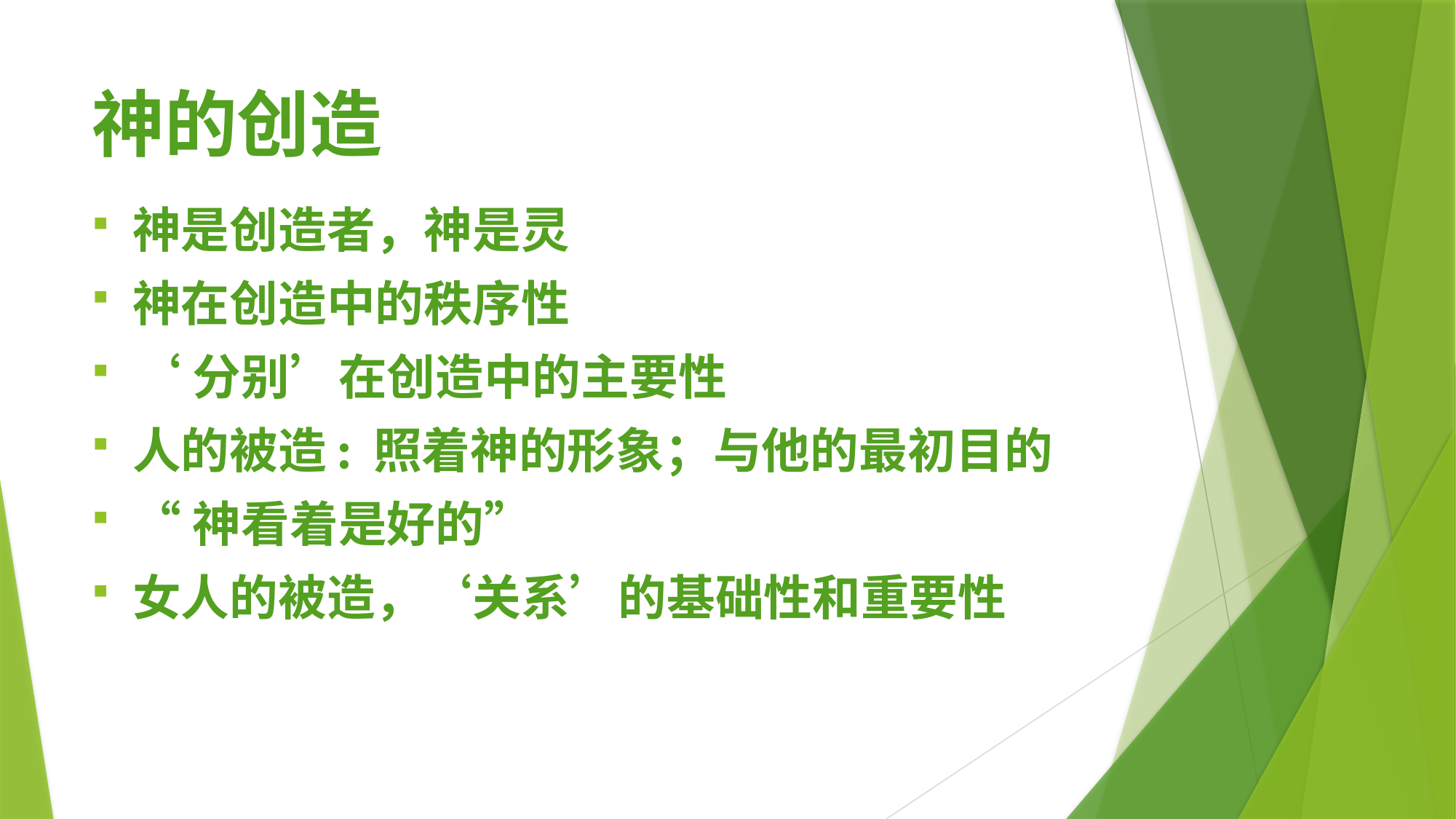

# 神的创造
神是创造者，神是灵
神在创造中的秩序性
‘分别’在创造中的主要性
人的被造: 照着神的形象；与他的最初目的
“神看着是好的”
女人的被造，‘关系’的基础性和重要性